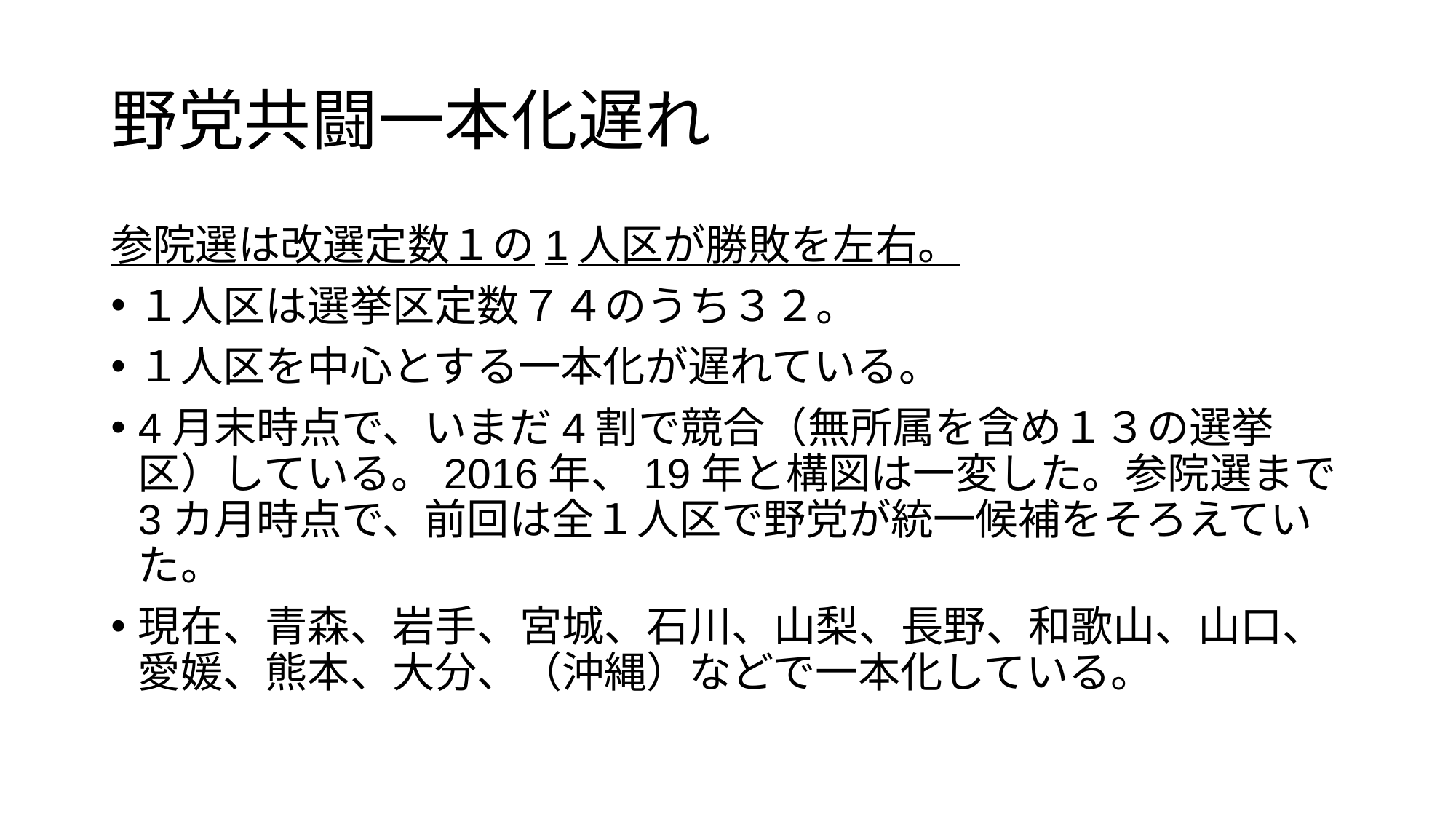

# 野党共闘一本化遅れ
参院選は改選定数１の1人区が勝敗を左右。
１人区は選挙区定数７４のうち３２。
１人区を中心とする一本化が遅れている。
4月末時点で、いまだ4割で競合（無所属を含め１３の選挙区）している。2016年、19年と構図は一変した。参院選まで3カ月時点で、前回は全１人区で野党が統一候補をそろえていた。
現在、青森、岩手、宮城、石川、山梨、長野、和歌山、山口、愛媛、熊本、大分、（沖縄）などで一本化している。